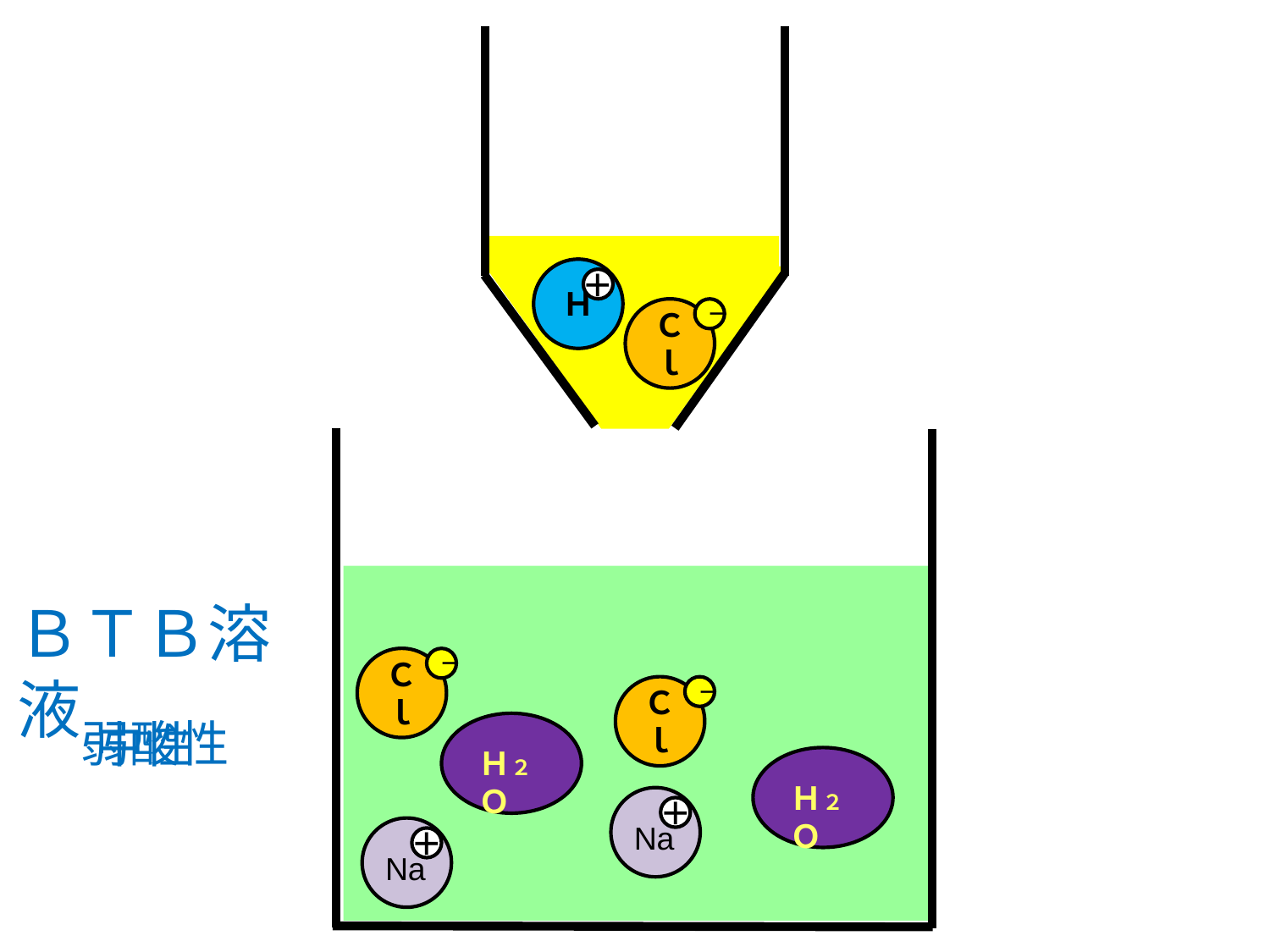

Ｈ

＋

Ｃｌ
－

ＢＴＢ溶液
Ｃｌ
－
Ｃｌ
－
弱酸性
中性

Ｈ２Ｏ

Ｈ２Ｏ

＋
Na

＋
Na